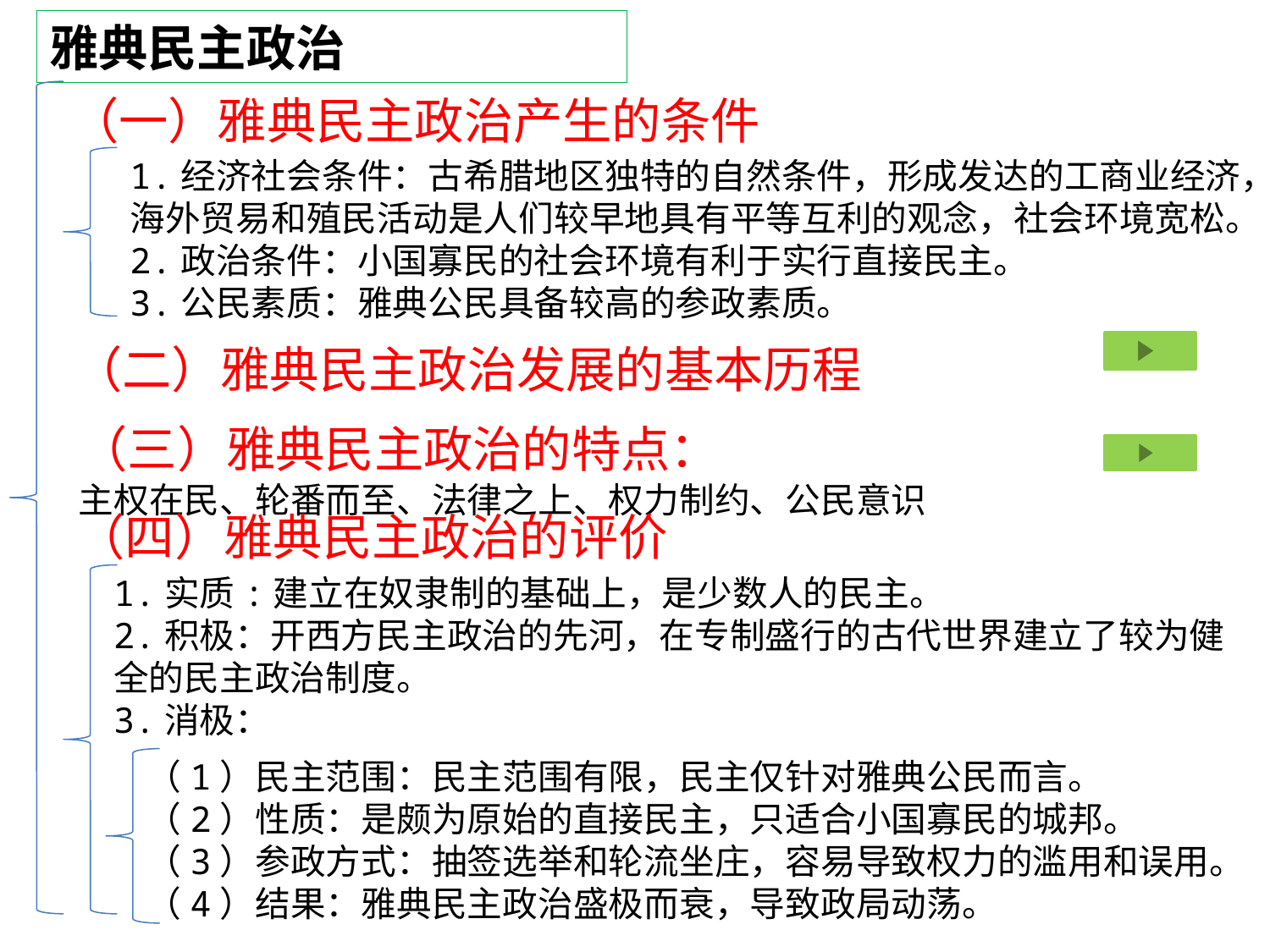

雅典民主政治

（一）雅典民主政治产生的条件

1.经济社会条件：古希腊地区独特的自然条件，形成发达的工商业经济，海外贸易和殖民活动是人们较早地具有平等互利的观念，社会环境宽松。
2.政治条件：小国寡民的社会环境有利于实行直接民主。
3.公民素质：雅典公民具备较高的参政素质。
（二）雅典民主政治发展的基本历程

（三）雅典民主政治的特点：
主权在民、轮番而至、法律之上、权力制约、公民意识

（四）雅典民主政治的评价

1.实质:建立在奴隶制的基础上，是少数人的民主。
2.积极：开西方民主政治的先河，在专制盛行的古代世界建立了较为健全的民主政治制度。
3.消极：

（1）民主范围：民主范围有限，民主仅针对雅典公民而言。
（2）性质：是颇为原始的直接民主，只适合小国寡民的城邦。
（3）参政方式：抽签选举和轮流坐庄，容易导致权力的滥用和误用。
（4）结果：雅典民主政治盛极而衰，导致政局动荡。